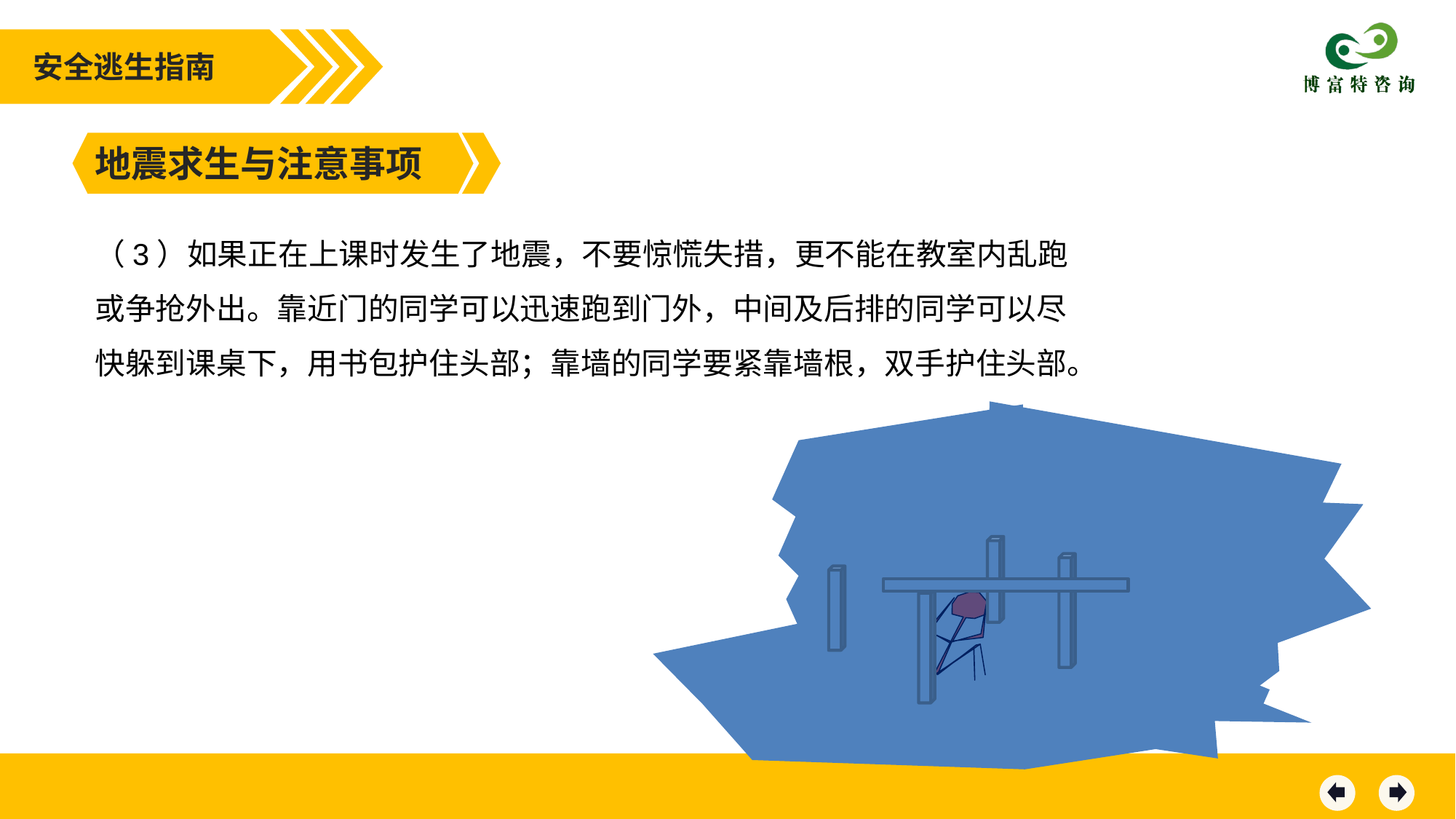

安全逃生指南

地震求生与注意事项
（3）如果正在上课时发生了地震，不要惊慌失措，更不能在教室内乱跑或争抢外出。靠近门的同学可以迅速跑到门外，中间及后排的同学可以尽快躲到课桌下，用书包护住头部；靠墙的同学要紧靠墙根，双手护住头部。